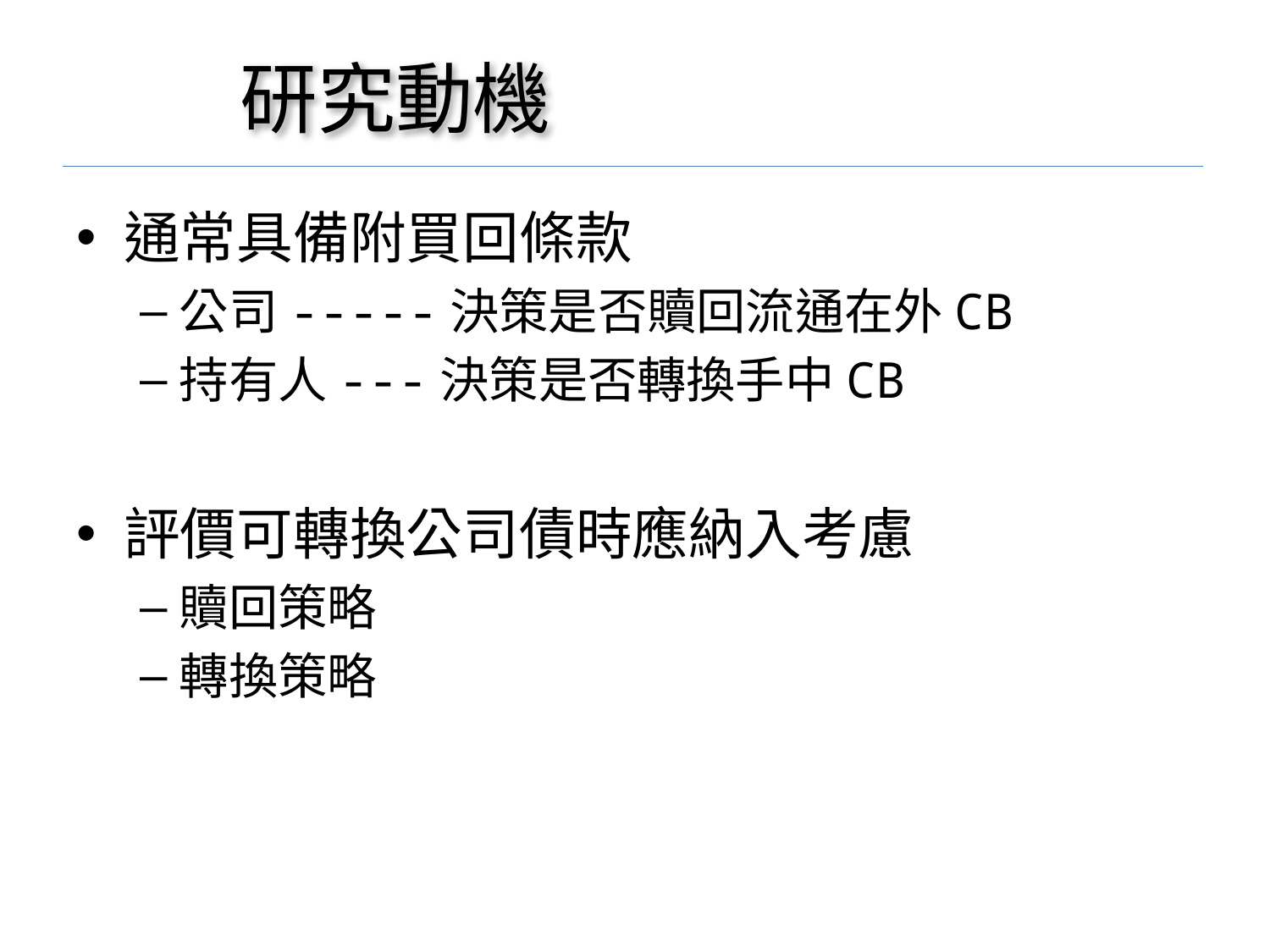

研究動機
通常具備附買回條款
公司-----決策是否贖回流通在外CB
持有人---決策是否轉換手中CB

評價可轉換公司債時應納入考慮
贖回策略
轉換策略